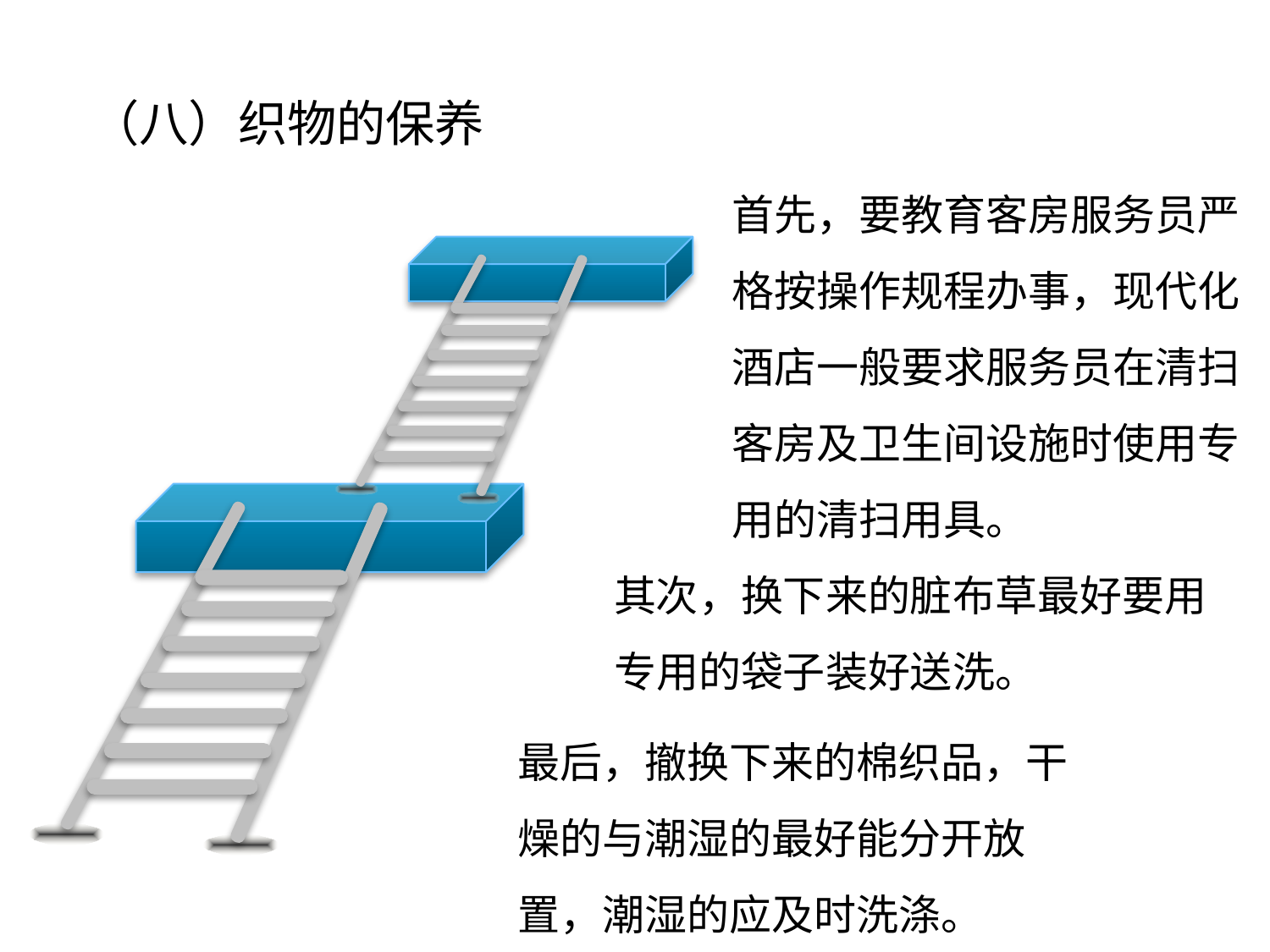

（八）织物的保养
首先，要教育客房服务员严格按操作规程办事，现代化酒店一般要求服务员在清扫客房及卫生间设施时使用专用的清扫用具。

其次，换下来的脏布草最好要用专用的袋子装好送洗。
最后，撤换下来的棉织品，干燥的与潮湿的最好能分开放置，潮湿的应及时洗涤。